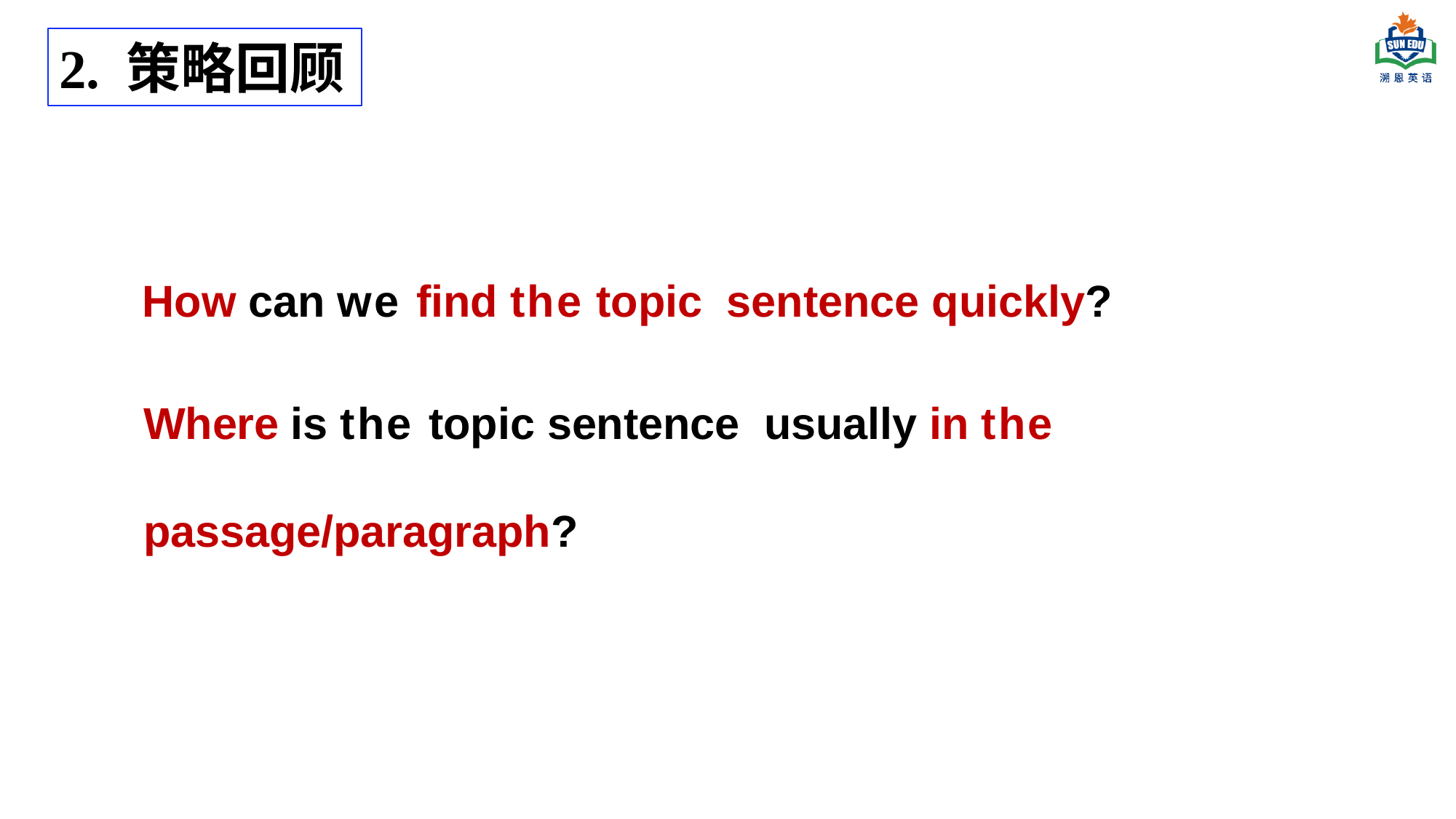

2. 策略回顾
How can we find the topic  sentence quickly?
Where is the topic sentence  usually in the passage/paragraph?